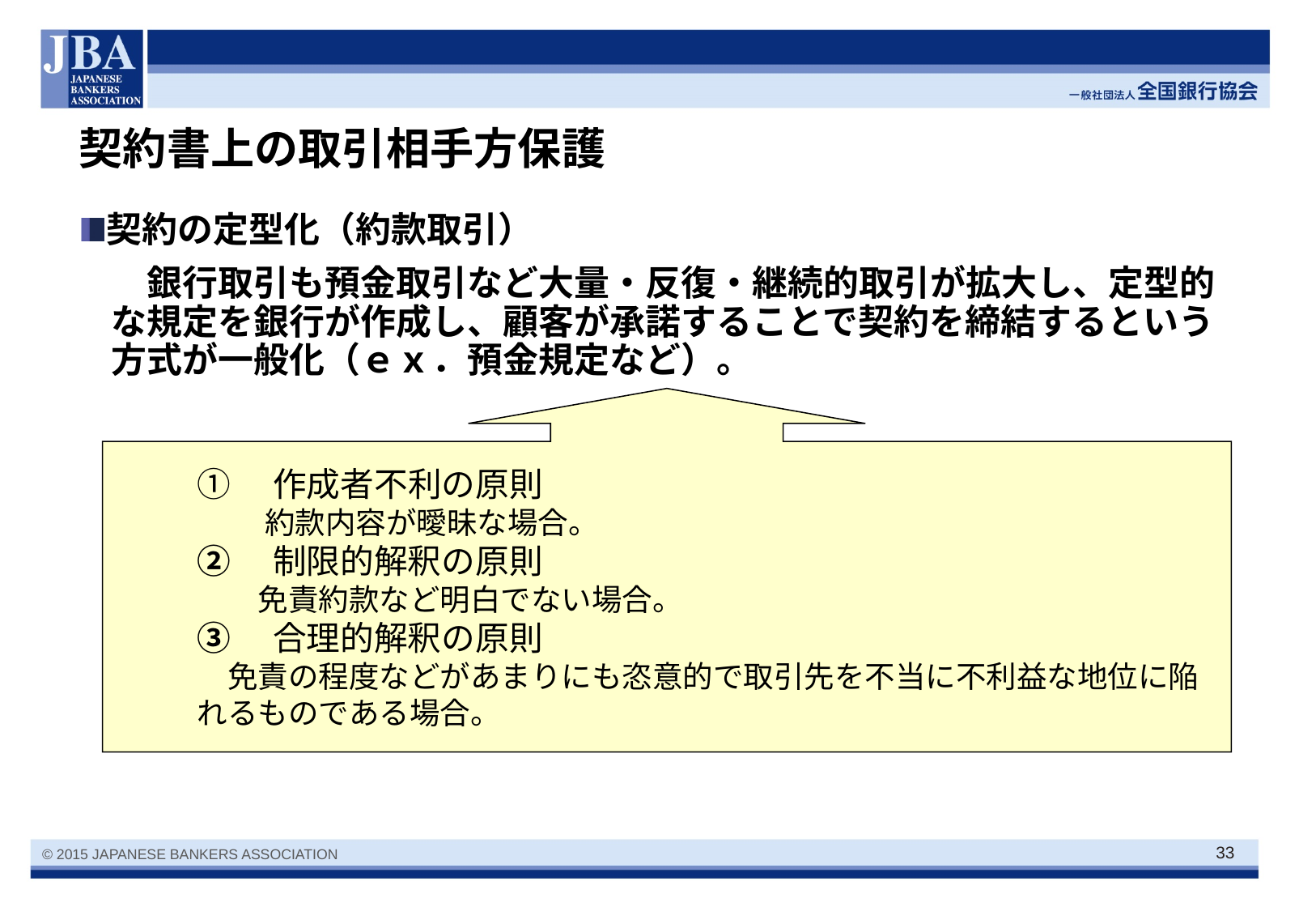

# 契約書上の取引相手方保護
契約の定型化（約款取引）
　銀行取引も預金取引など大量・反復・継続的取引が拡大し、定型的な規定を銀行が作成し、顧客が承諾することで契約を締結するという方式が一般化（ｅｘ．預金規定など）。
①　作成者不利の原則
　　 約款内容が曖昧な場合。
②　制限的解釈の原則
　　免責約款など明白でない場合。
③　合理的解釈の原則
　免責の程度などがあまりにも恣意的で取引先を不当に不利益な地位に陥れるものである場合。